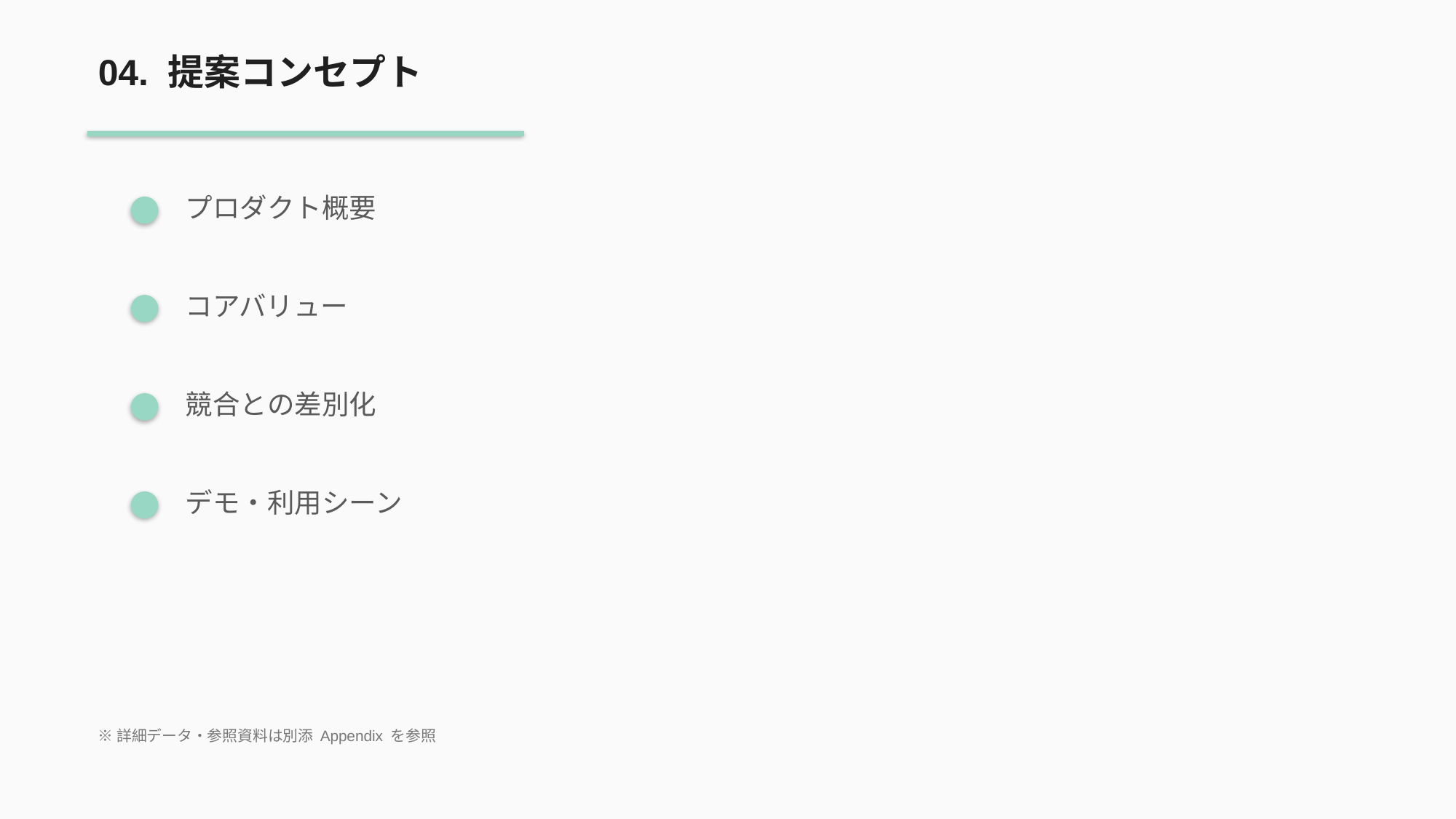

04. 提案コンセプト

プロダクト概要

コアバリュー

競合との差別化

デモ・利用シーン

※詳細データ・参照資料は別添 Appendix を参照